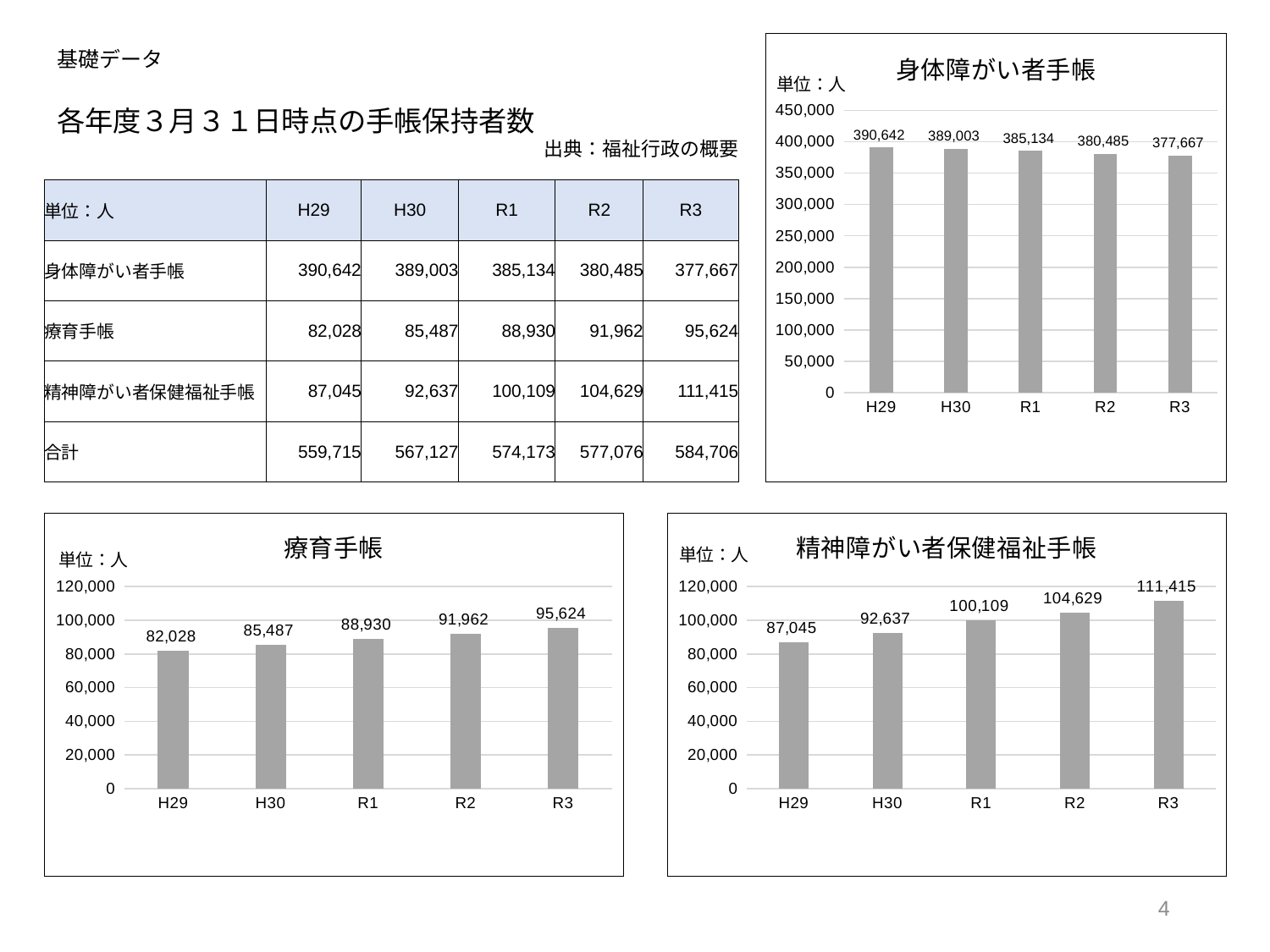

### Chart:

| Category | 身体障がい者手帳 |
|---|---|
| H29 | 390642.0 |
| H30 | 389003.0 |
| R1 | 385134.0 |
| R2 | 380485.0 |
| R3 | 377667.0 |
基礎データ
各年度３月３１日時点の手帳保持者数
出典：福祉行政の概要
| 単位：人 | H29 | H30 | R1 | R2 | R3 |
| --- | --- | --- | --- | --- | --- |
| 身体障がい者手帳 | 390,642 | 389,003 | 385,134 | 380,485 | 377,667 |
| 療育手帳 | 82,028 | 85,487 | 88,930 | 91,962 | 95,624 |
| 精神障がい者保健福祉手帳 | 87,045 | 92,637 | 100,109 | 104,629 | 111,415 |
| 合計 | 559,715 | 567,127 | 574,173 | 577,076 | 584,706 |

### Chart:

| Category | 療育手帳 |
|---|---|
| H29 | 82028.0 |
| H30 | 85487.0 |
| R1 | 88930.0 |
| R2 | 91962.0 |
| R3 | 95624.0 |

### Chart:

| Category | 精神障がい者保健福祉手帳 |
|---|---|
| H29 | 87045.0 |
| H30 | 92637.0 |
| R1 | 100109.0 |
| R2 | 104629.0 |
| R3 | 111415.0 |
4